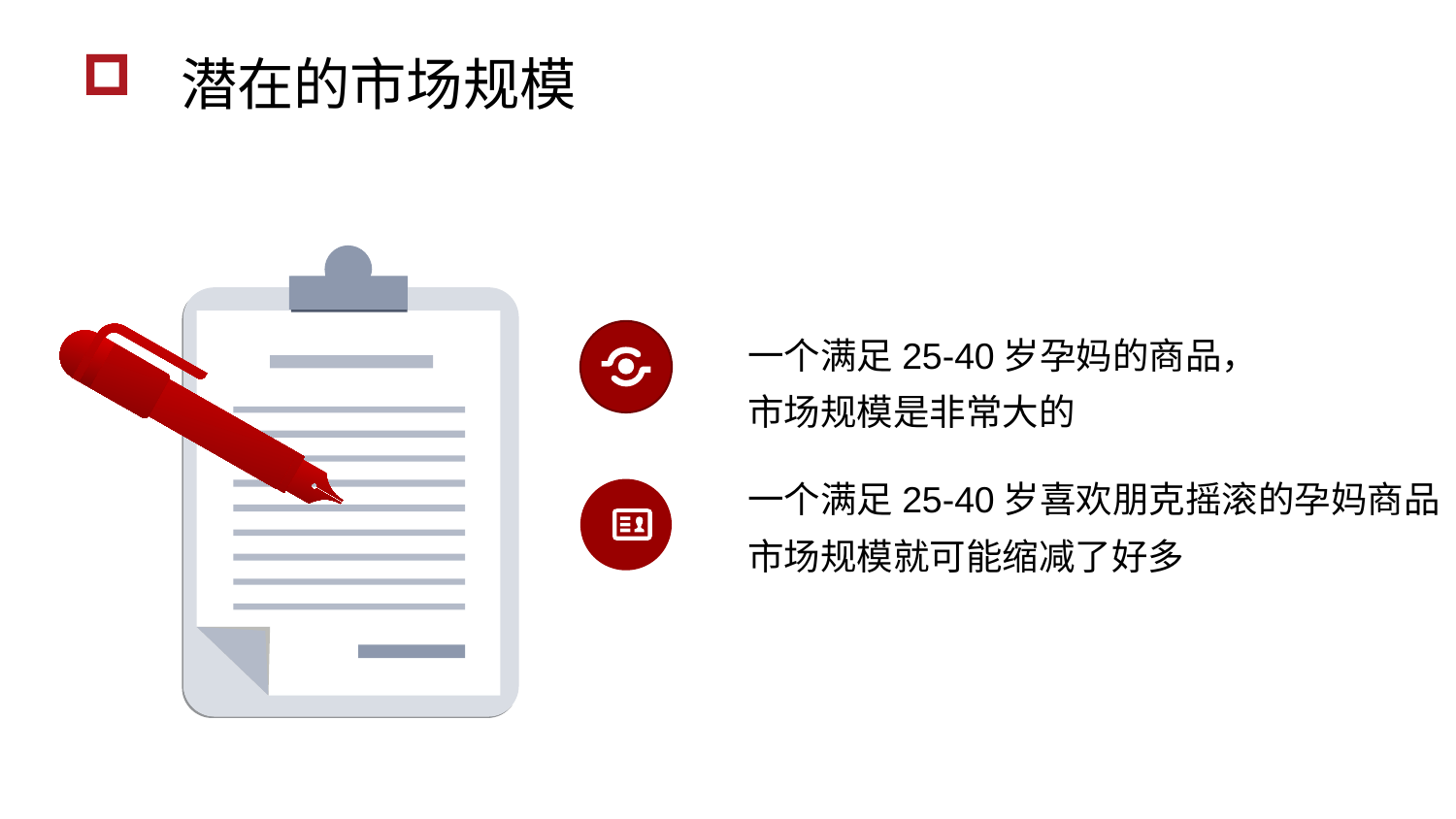

潜在的市场规模

一个满足25-40岁孕妈的商品，
市场规模是非常大的

一个满足25-40岁喜欢朋克摇滚的孕妈商品
市场规模就可能缩减了好多